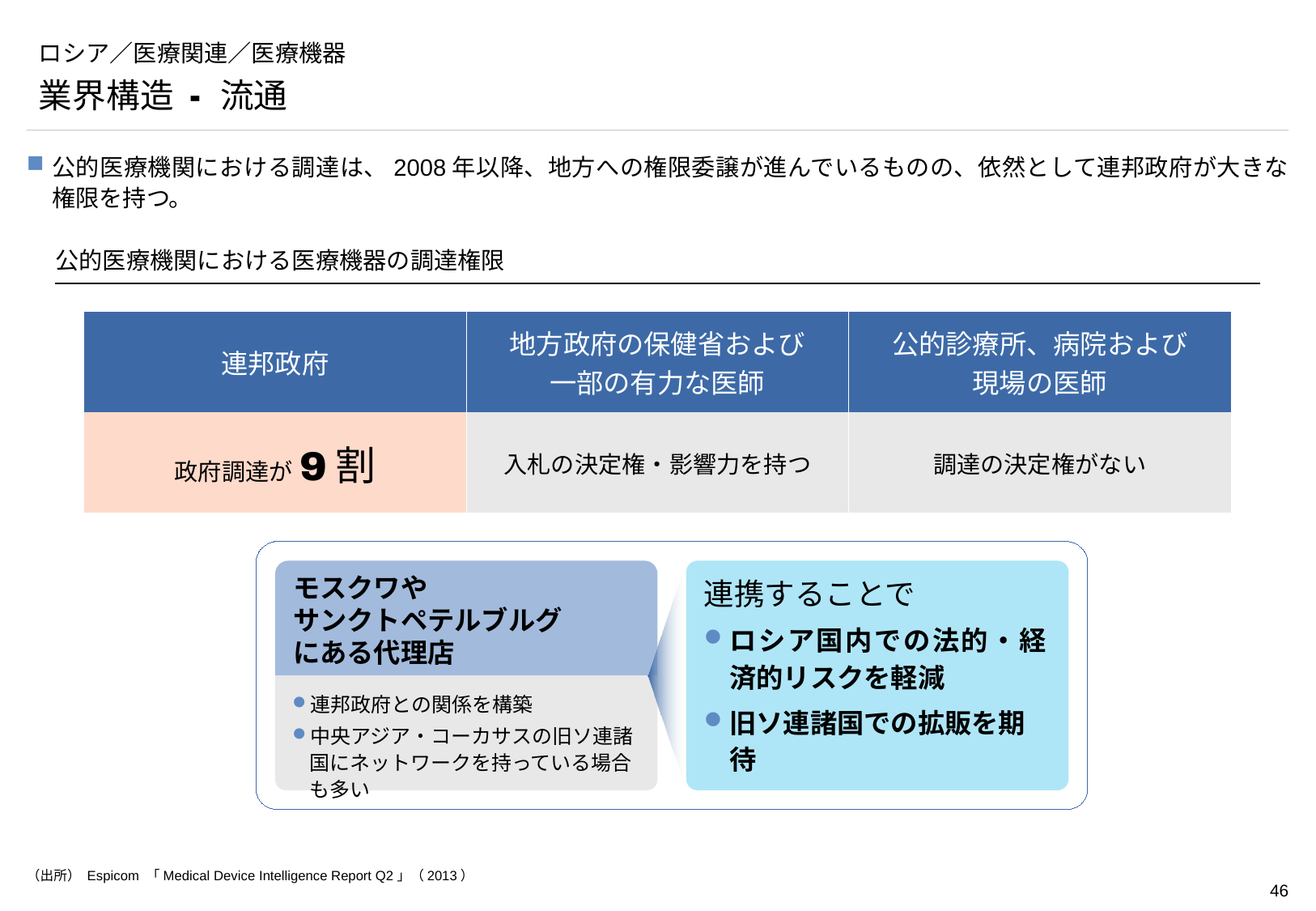

# ロシア／医療関連／医療機器
業界構造 - 流通
公的医療機関における調達は、2008年以降、地方への権限委譲が進んでいるものの、依然として連邦政府が大きな権限を持つ。
公的医療機関における医療機器の調達権限
| 連邦政府 | 地方政府の保健省および 一部の有力な医師 | 公的診療所、病院および 現場の医師 |
| --- | --- | --- |
| 政府調達が9割 | 入札の決定権・影響力を持つ | 調達の決定権がない |

モスクワや
サンクトペテルブルグ
にある代理店
連携することで
ロシア国内での法的・経済的リスクを軽減
旧ソ連諸国での拡販を期待

連邦政府との関係を構築
中央アジア・コーカサスの旧ソ連諸国にネットワークを持っている場合も多い
（出所） Espicom 「Medical Device Intelligence Report Q2」（2013）